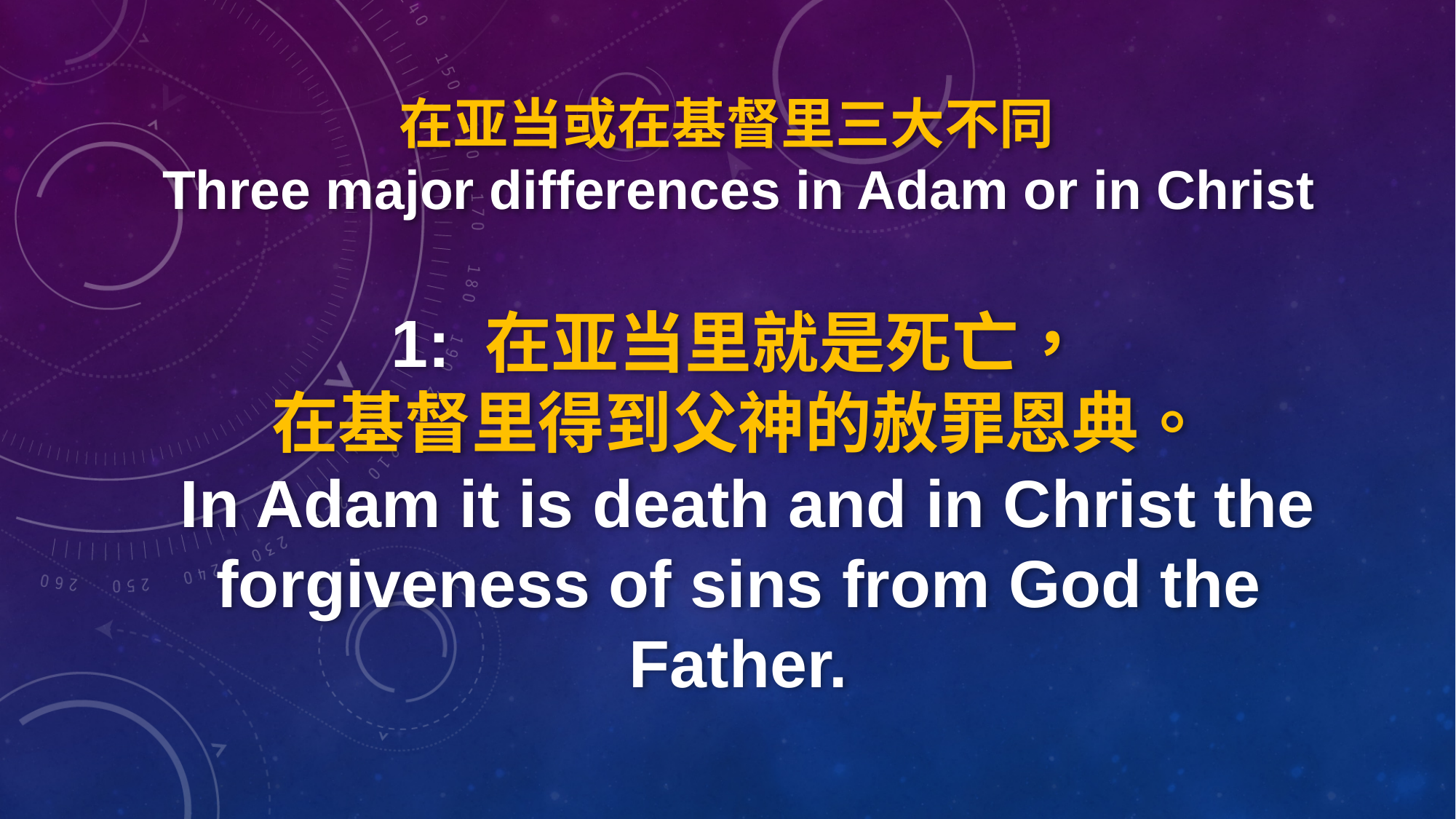

在亚当或在基督里三大不同
Three major differences in Adam or in Christ

1: 在亚当里就是死亡，
在基督里得到父神的赦罪恩典。
 In Adam it is death and in Christ the forgiveness of sins from God the Father.